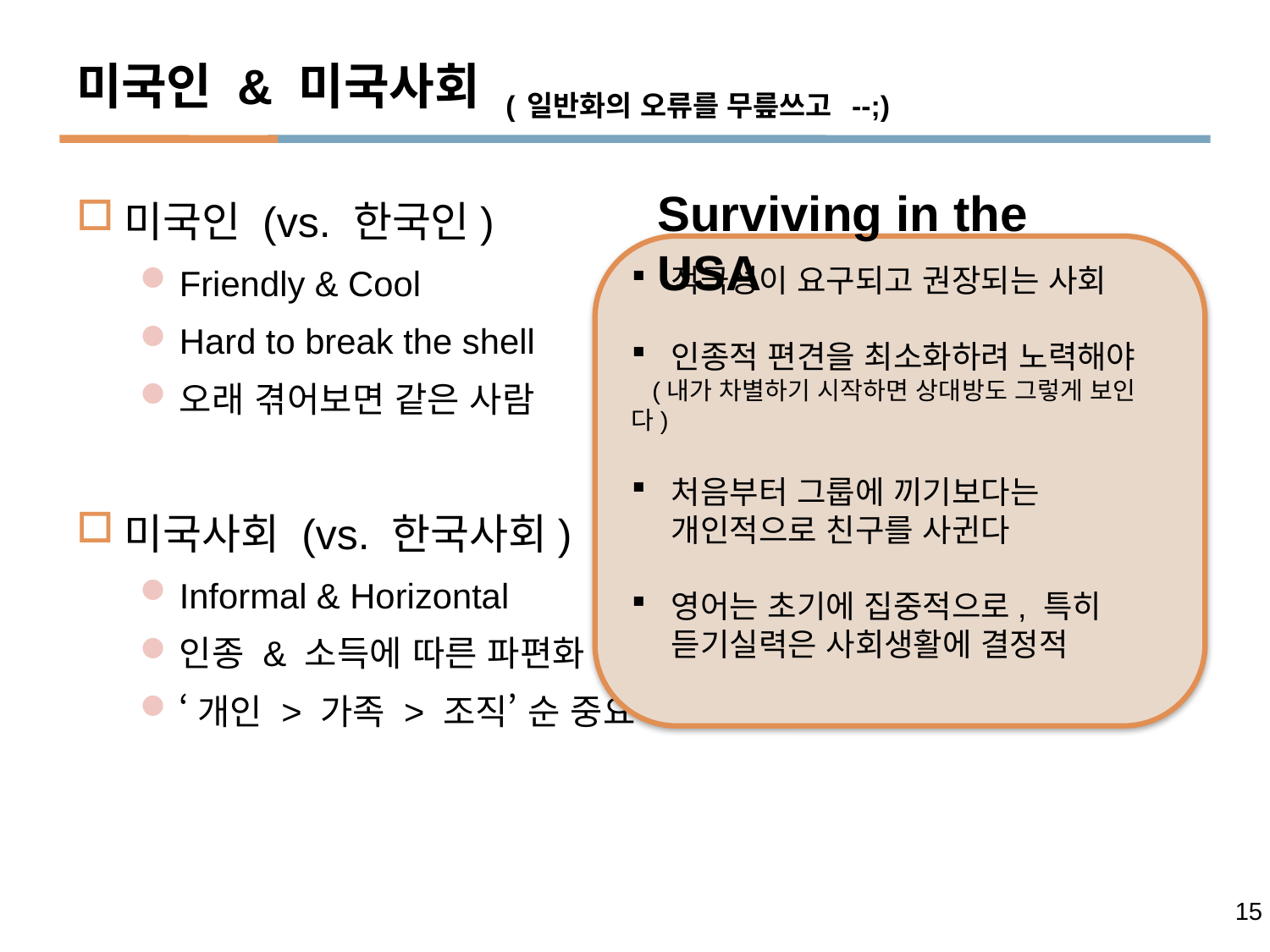

# 미국인 & 미국사회 (일반화의 오류를 무릎쓰고 --;)
Surviving in the USA
미국인 (vs. 한국인)
Friendly & Cool
Hard to break the shell
오래 겪어보면 같은 사람

미국사회 (vs. 한국사회)
Informal & Horizontal
인종 & 소득에 따른 파편화
‘개인 > 가족 > 조직’ 순 중요
적극성이 요구되고 권장되는 사회

인종적 편견을 최소화하려 노력해야
   (내가 차별하기 시작하면 상대방도 그렇게 보인다)

처음부터 그룹에 끼기보다는 개인적으로 친구를 사귄다

영어는 초기에 집중적으로, 특히 듣기실력은 사회생활에 결정적